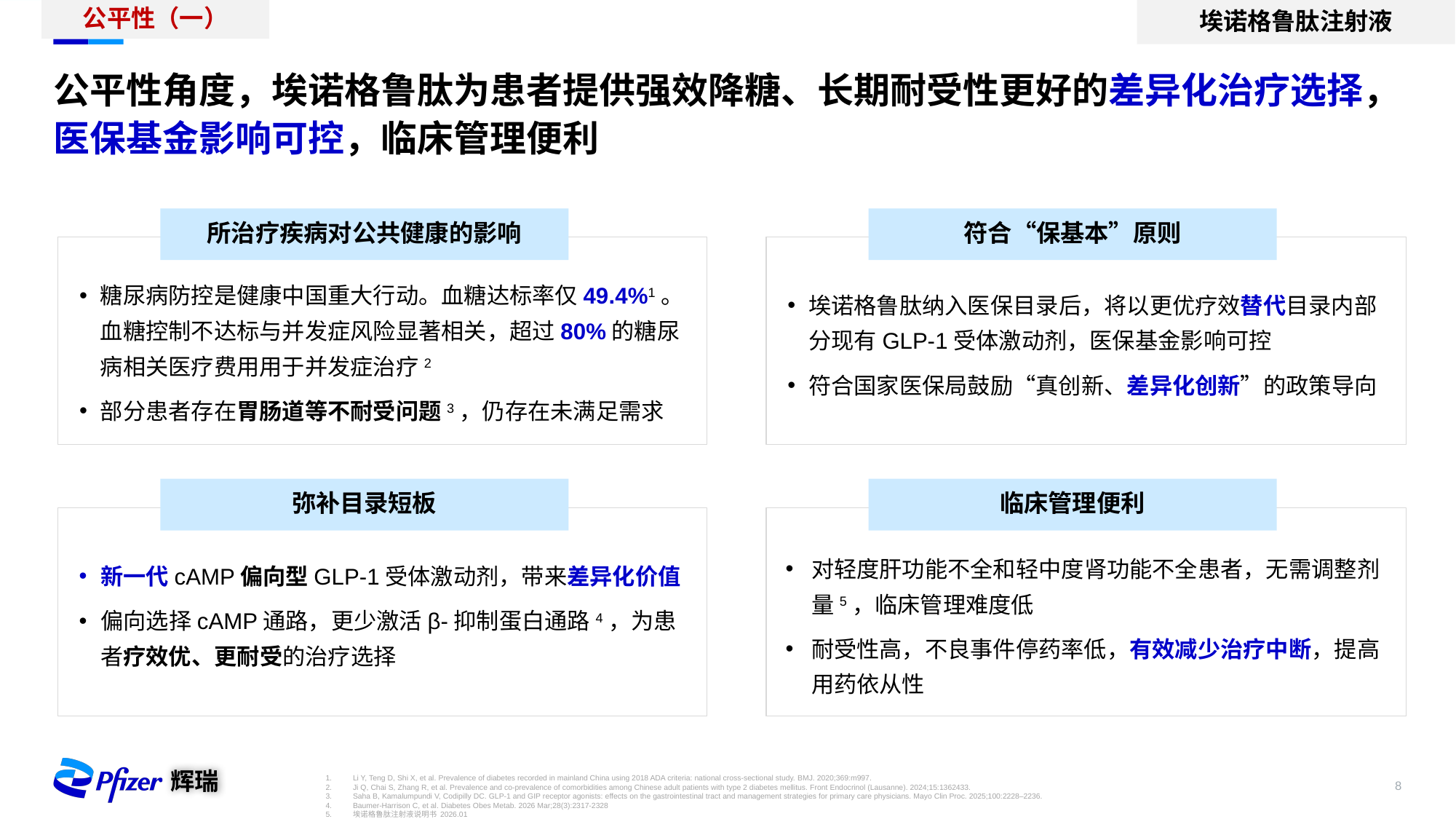

埃诺格鲁肽注射液
公平性（一）
# 公平性角度，埃诺格鲁肽为患者提供强效降糖、长期耐受性更好的差异化治疗选择，医保基金影响可控，临床管理便利
所治疗疾病对公共健康的影响
符合“保基本”原则
糖尿病防控是健康中国重大行动。血糖达标率仅49.4%1。血糖控制不达标与并发症风险显著相关，超过80%的糖尿病相关医疗费用用于并发症治疗2
部分患者存在胃肠道等不耐受问题3，仍存在未满足需求
埃诺格鲁肽纳入医保目录后，将以更优疗效替代目录内部分现有GLP-1受体激动剂，医保基金影响可控
符合国家医保局鼓励“真创新、差异化创新”的政策导向
弥补目录短板
临床管理便利
新一代cAMP偏向型GLP-1受体激动剂，带来差异化价值
偏向选择cAMP通路，更少激活β‑抑制蛋白通路4，为患者疗效优、更耐受的治疗选择
对轻度肝功能不全和轻中度肾功能不全患者，无需调整剂量5，临床管理难度低
耐受性高，不良事件停药率低，有效减少治疗中断，提高用药依从性
Li Y, Teng D, Shi X, et al. Prevalence of diabetes recorded in mainland China using 2018 ADA criteria: national cross-sectional study. BMJ. 2020;369:m997.
Ji Q, Chai S, Zhang R, et al. Prevalence and co-prevalence of comorbidities among Chinese adult patients with type 2 diabetes mellitus. Front Endocrinol (Lausanne). 2024;15:1362433.
Saha B, Kamalumpundi V, Codipilly DC. GLP-1 and GIP receptor agonists: effects on the gastrointestinal tract and management strategies for primary care physicians. Mayo Clin Proc. 2025;100:2228–2236.
Baumer-Harrison C, et al. Diabetes Obes Metab. 2026 Mar;28(3):2317-2328
埃诺格鲁肽注射液说明书 2026.01